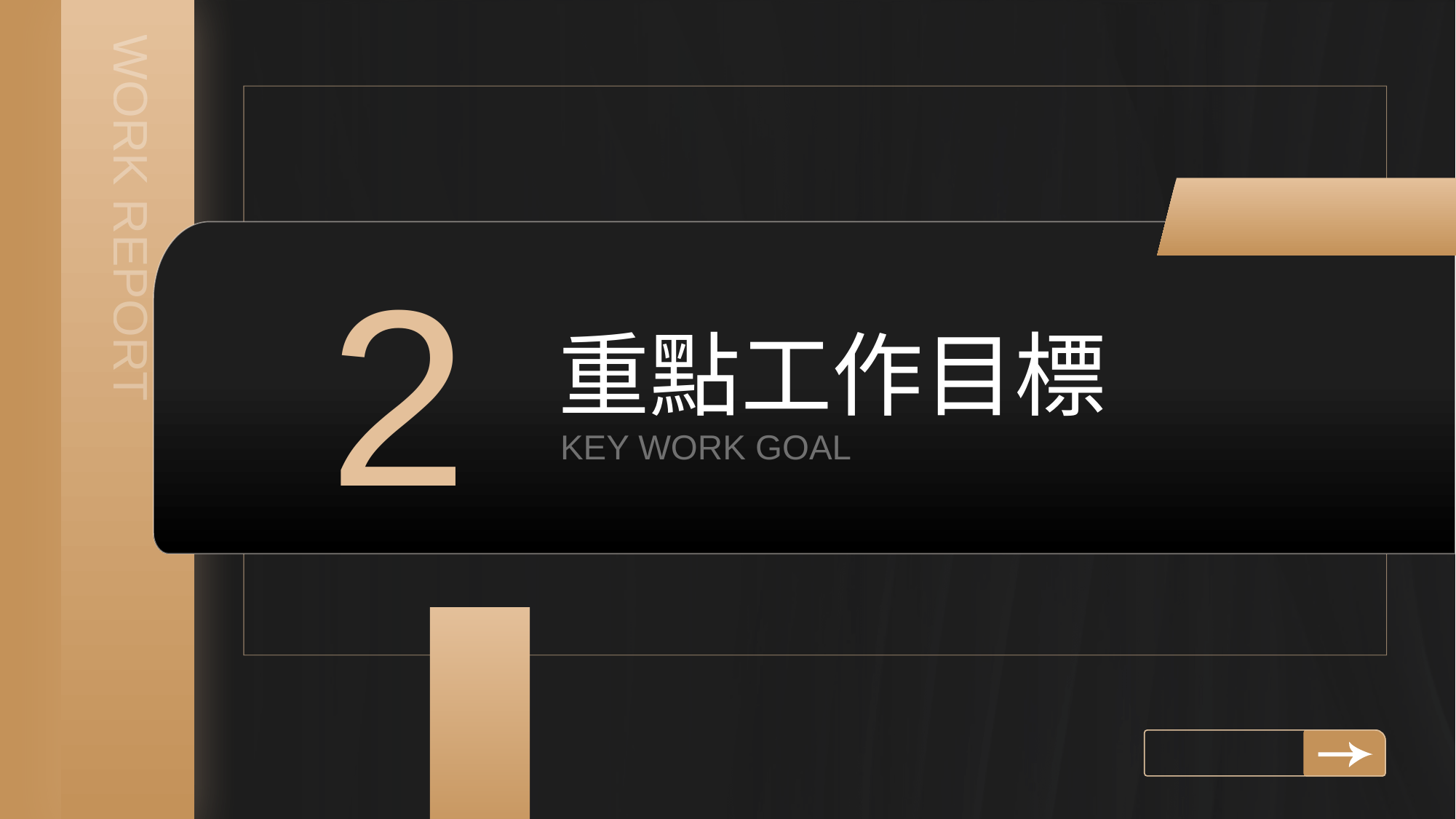

WORK REPORT

2
重點工作目標
KEY WORK GOAL